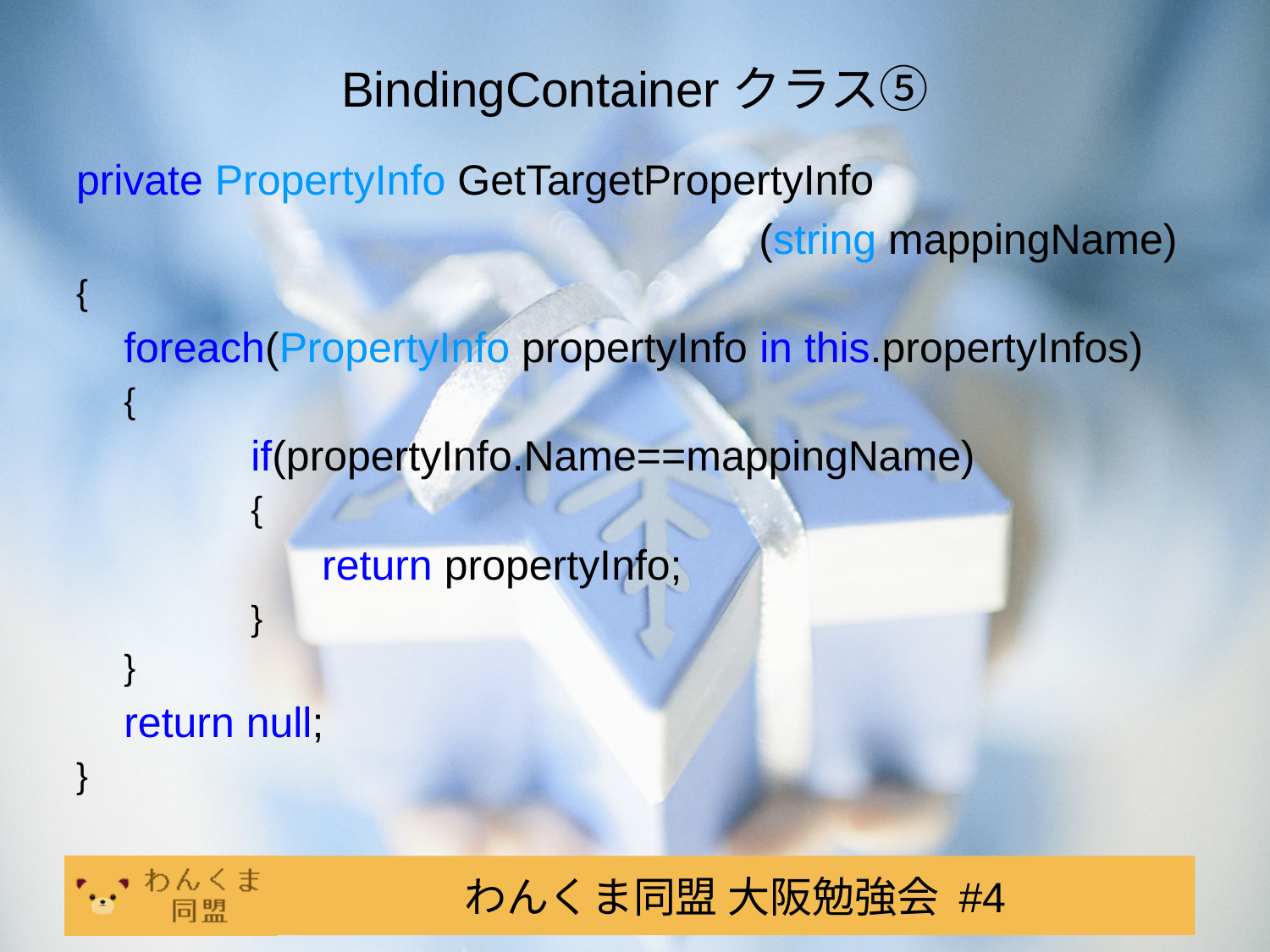

# BindingContainerクラス⑤
private PropertyInfo GetTargetPropertyInfo
						(string mappingName)
{
	foreach(PropertyInfo propertyInfo in this.propertyInfos)
	{
		if(propertyInfo.Name==mappingName)
		{
		      return propertyInfo;
		}
	}
	return null;
}